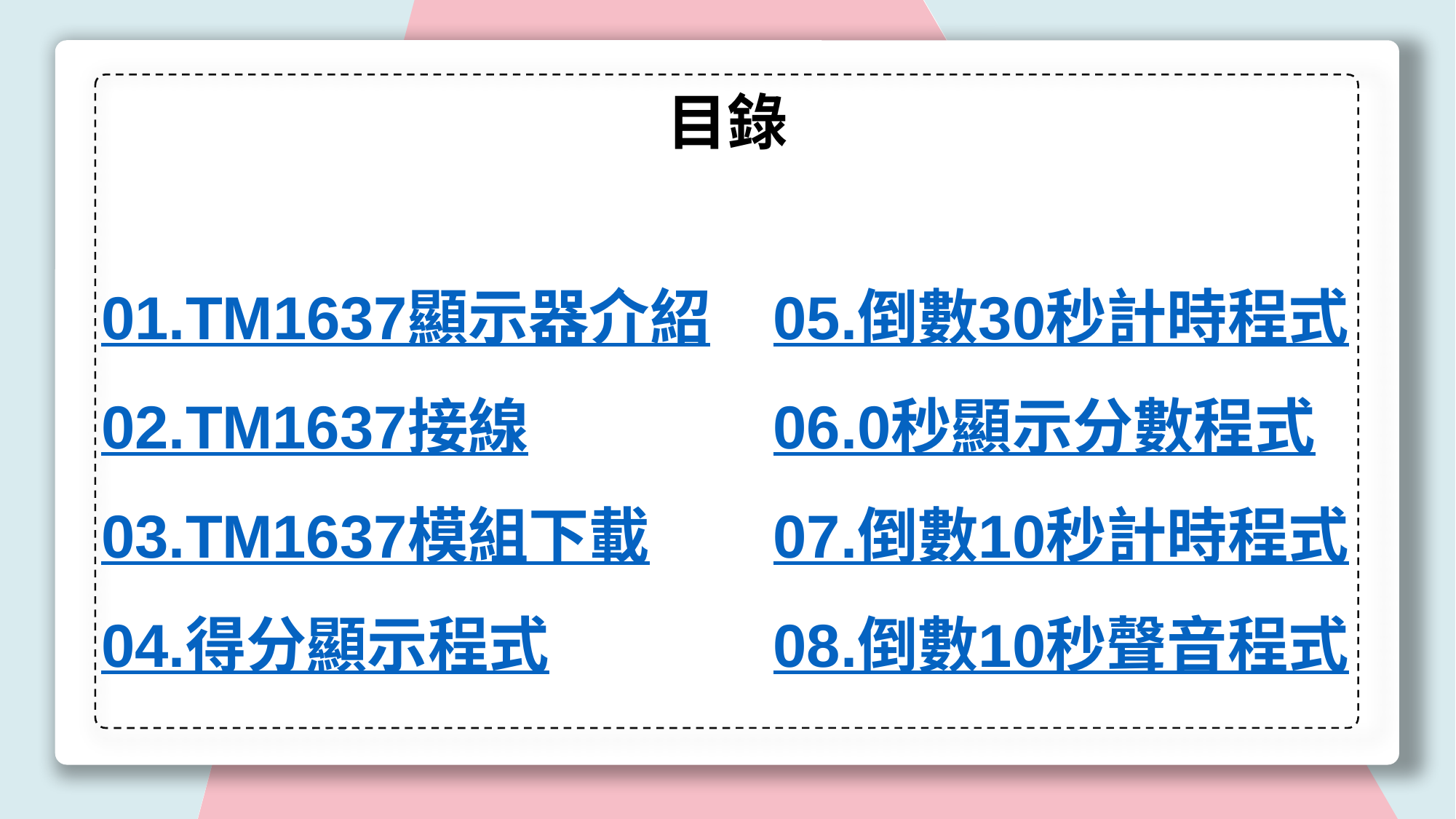

目錄
01.TM1637顯示器介紹
02.TM1637接線
03.TM1637模組下載
04.得分顯示程式
05.倒數30秒計時程式
06.0秒顯示分數程式
07.倒數10秒計時程式
08.倒數10秒聲音程式